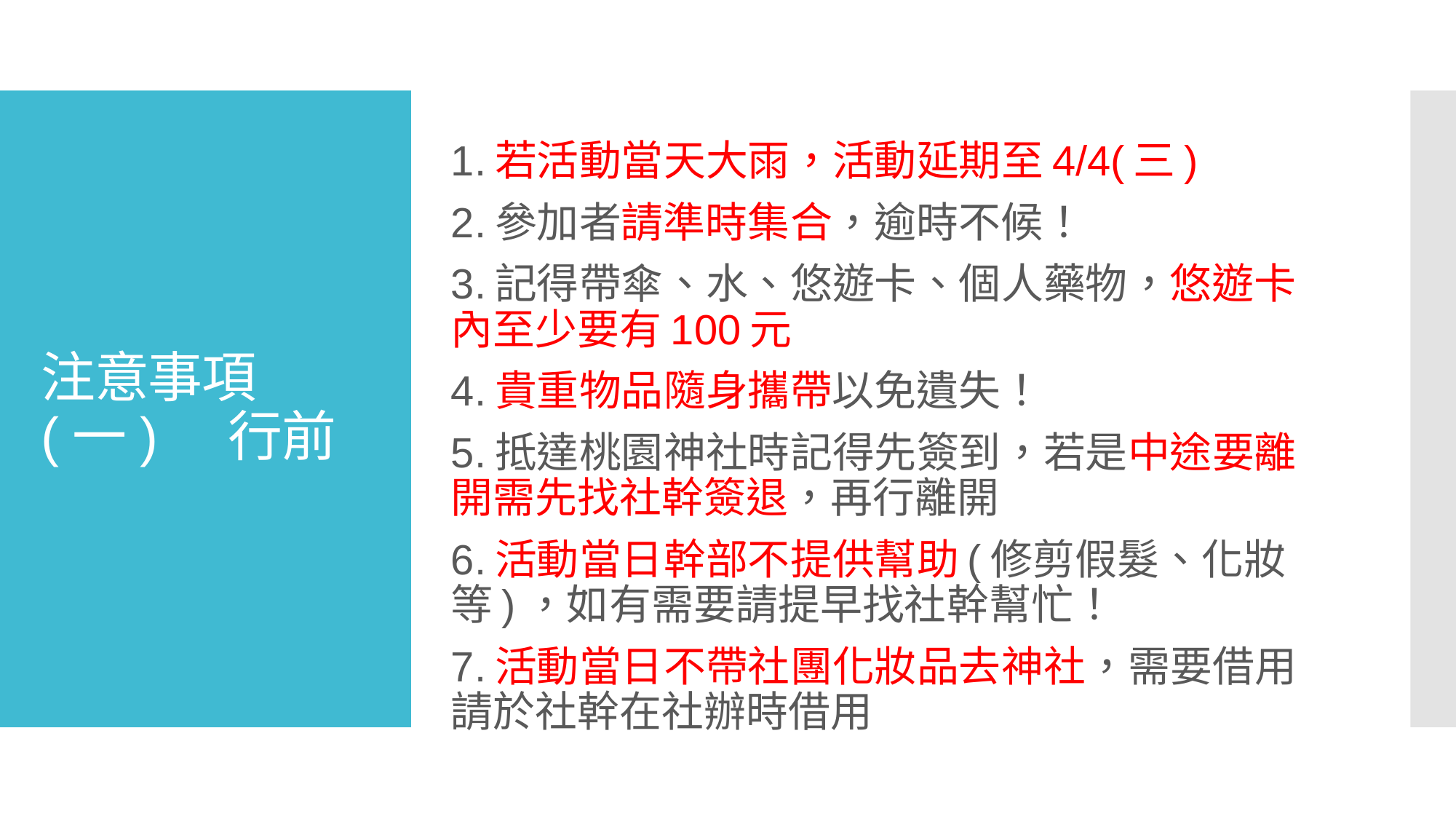

# 注意事項(一)    行前
1.若活動當天大雨，活動延期至4/4(三)
2.參加者請準時集合，逾時不候！
3.記得帶傘、水、悠遊卡、個人藥物，悠遊卡內至少要有100元
4.貴重物品隨身攜帶以免遺失！
5.抵達桃園神社時記得先簽到，若是中途要離開需先找社幹簽退，再行離開
6.活動當日幹部不提供幫助(修剪假髮、化妝等)，如有需要請提早找社幹幫忙！
7.活動當日不帶社團化妝品去神社，需要借用請於社幹在社辦時借用